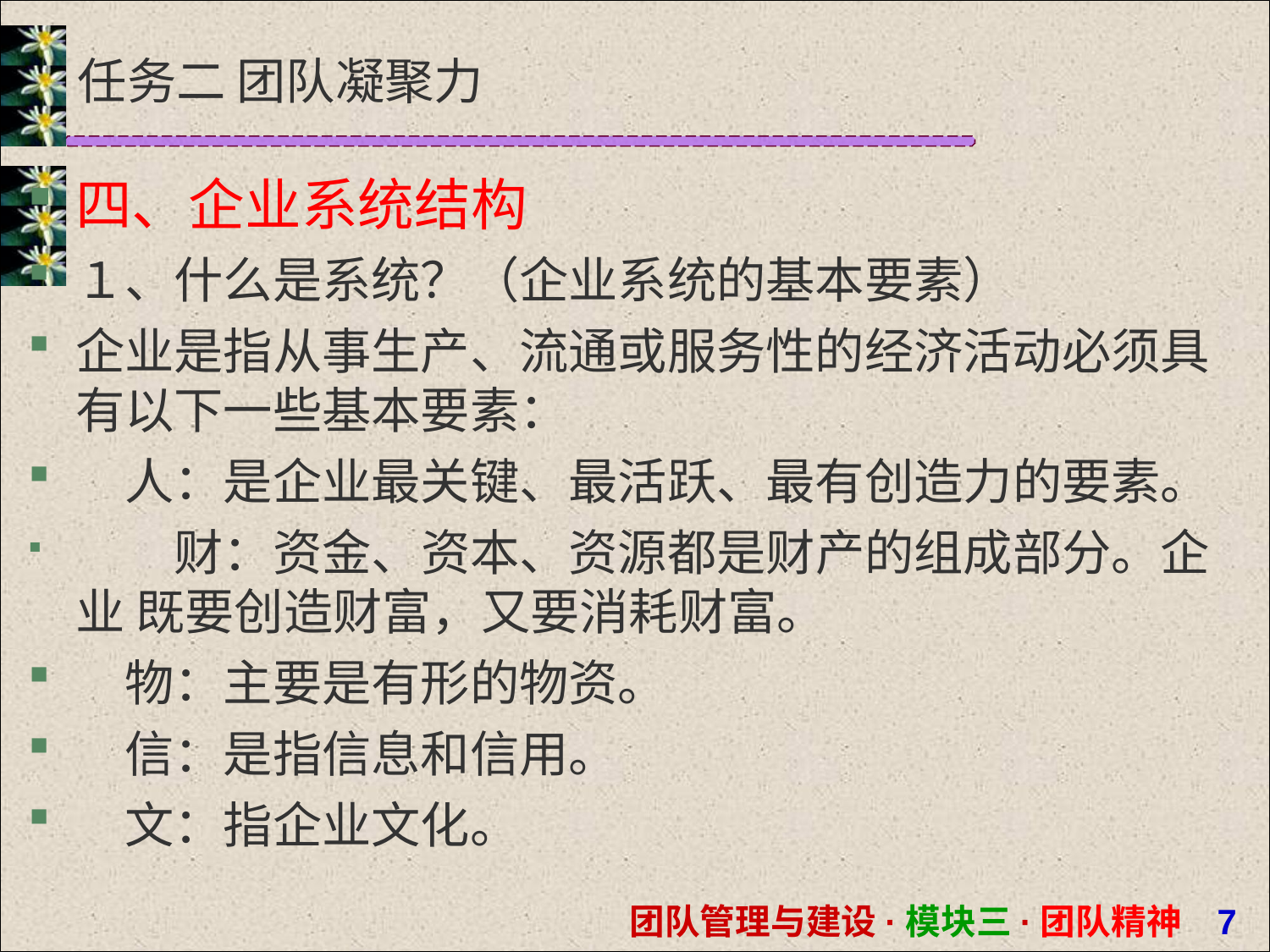

# 任务二 团队凝聚力

四、企业系统结构
１、什么是系统？（企业系统的基本要素）
企业是指从事生产、流通或服务性的经济活动必须具 有以下一些基本要素：
人：是企业最关键、最活跃、最有创造力的要素。
	财：资金、资本、资源都是财产的组成部分。企业 既要创造财富，又要消耗财富。
物：主要是有形的物资。
信：是指信息和信用。
文：指企业文化。

团队管理与建设·模块三·团队精神 7